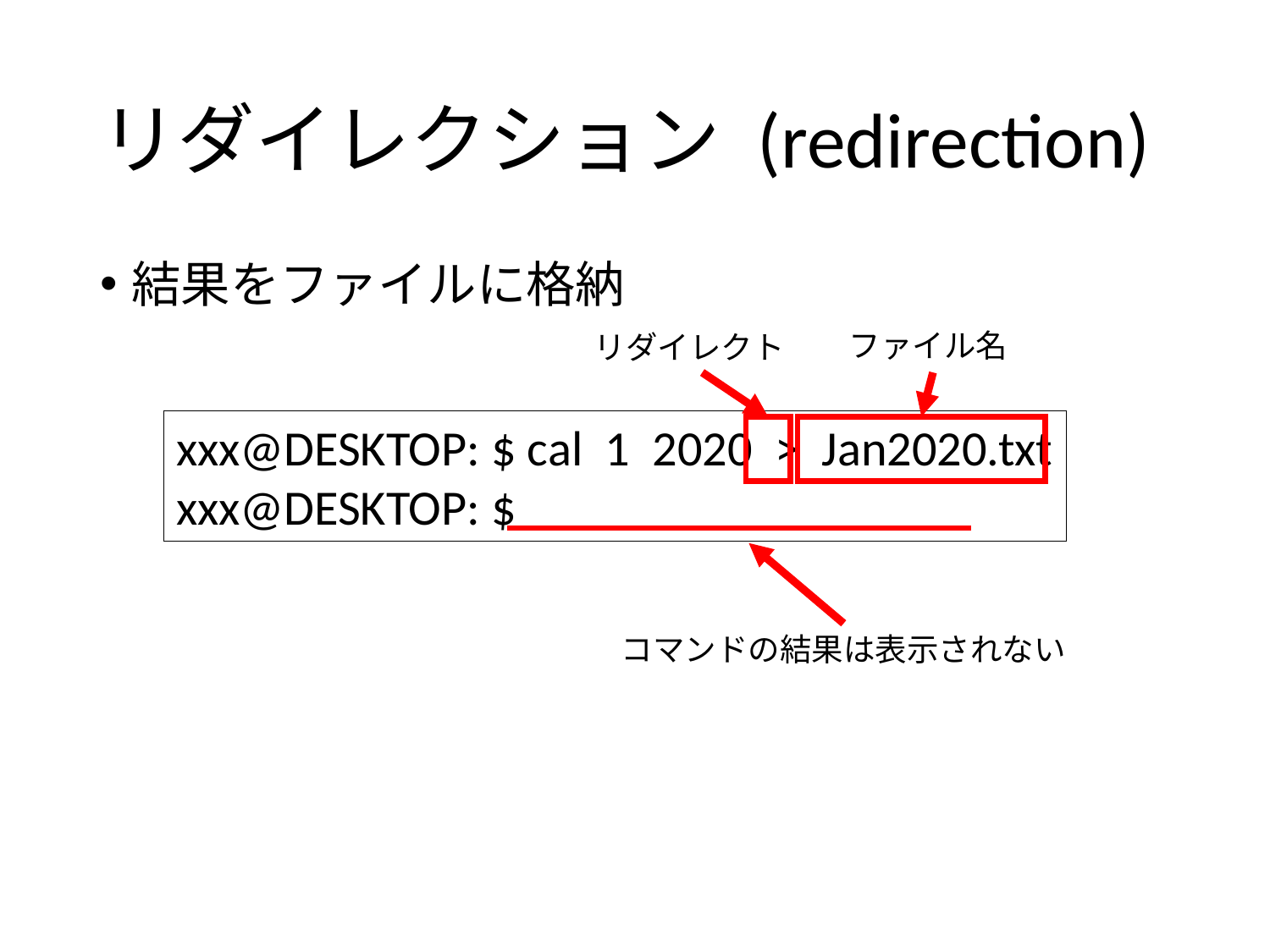

# リダイレクション (redirection)
結果をファイルに格納
ファイル名
リダイレクト
xxx@DESKTOP: $ cal  1  2020  >  Jan2020.txt
xxx@DESKTOP: $

コマンドの結果は表示されない